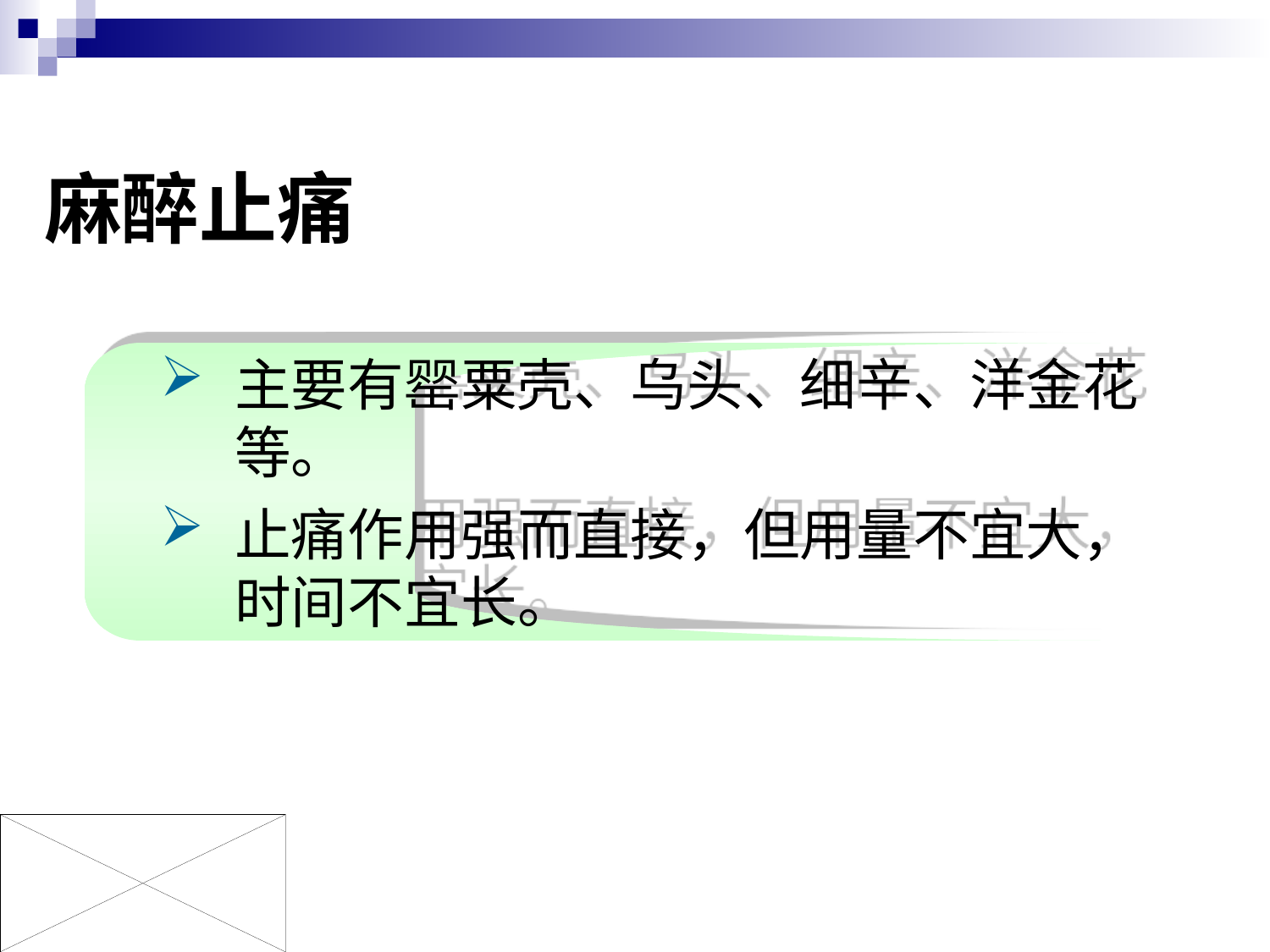

# 麻醉止痛

主要有罂粟壳、乌头、细辛、洋金花等。
止痛作用强而直接，但用量不宜大，时间不宜长。